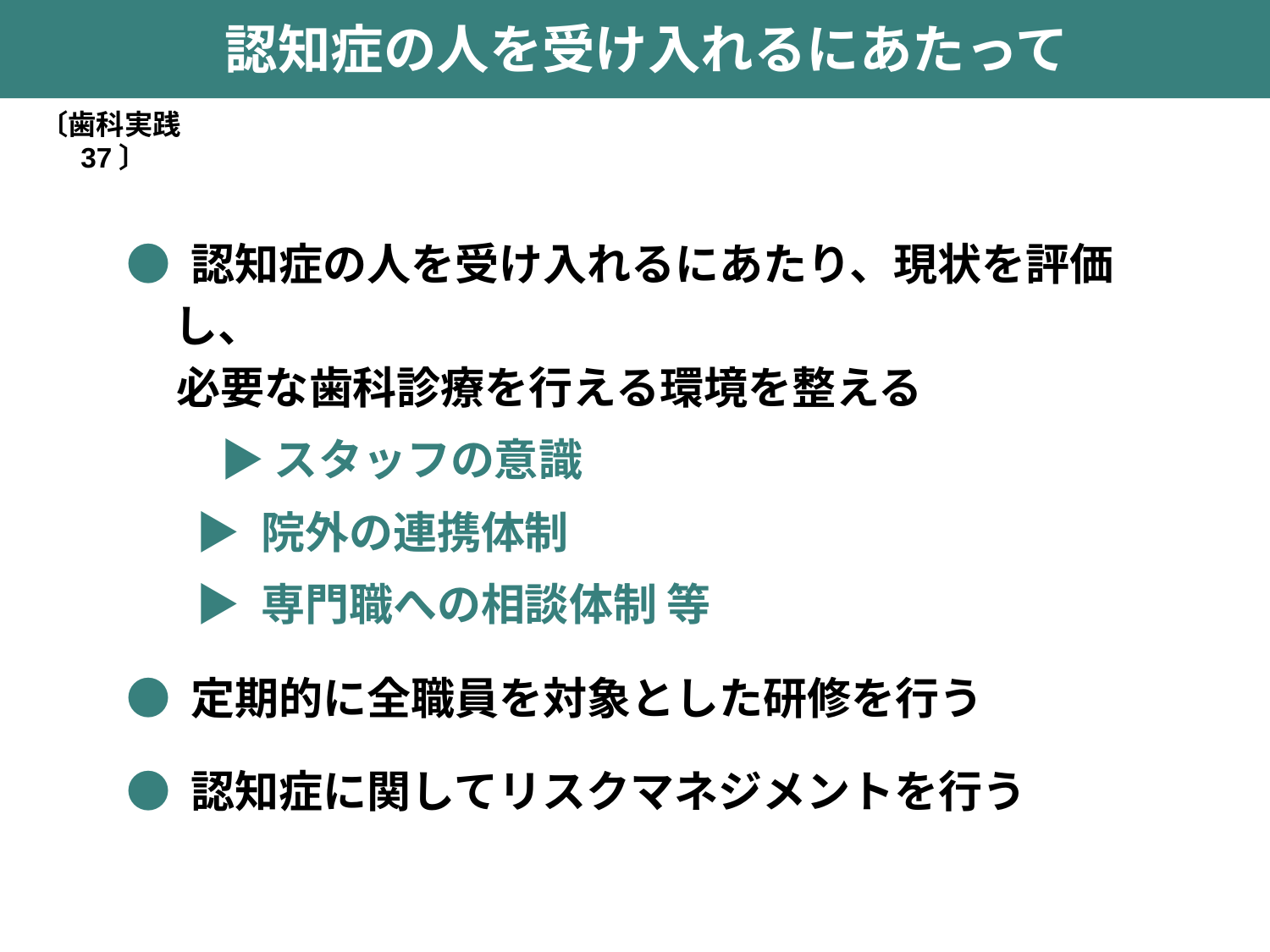

認知症の人を受け入れるにあたって

〔歯科実践37〕
● 認知症の人を受け入れるにあたり、現状を評価し、
    必要な歯科診療を行える環境を整える
　     ▶ スタッフの意識
       ▶ 院外の連携体制
       ▶ 専門職への相談体制 等
● 定期的に全職員を対象とした研修を行う
● 認知症に関してリスクマネジメントを行う